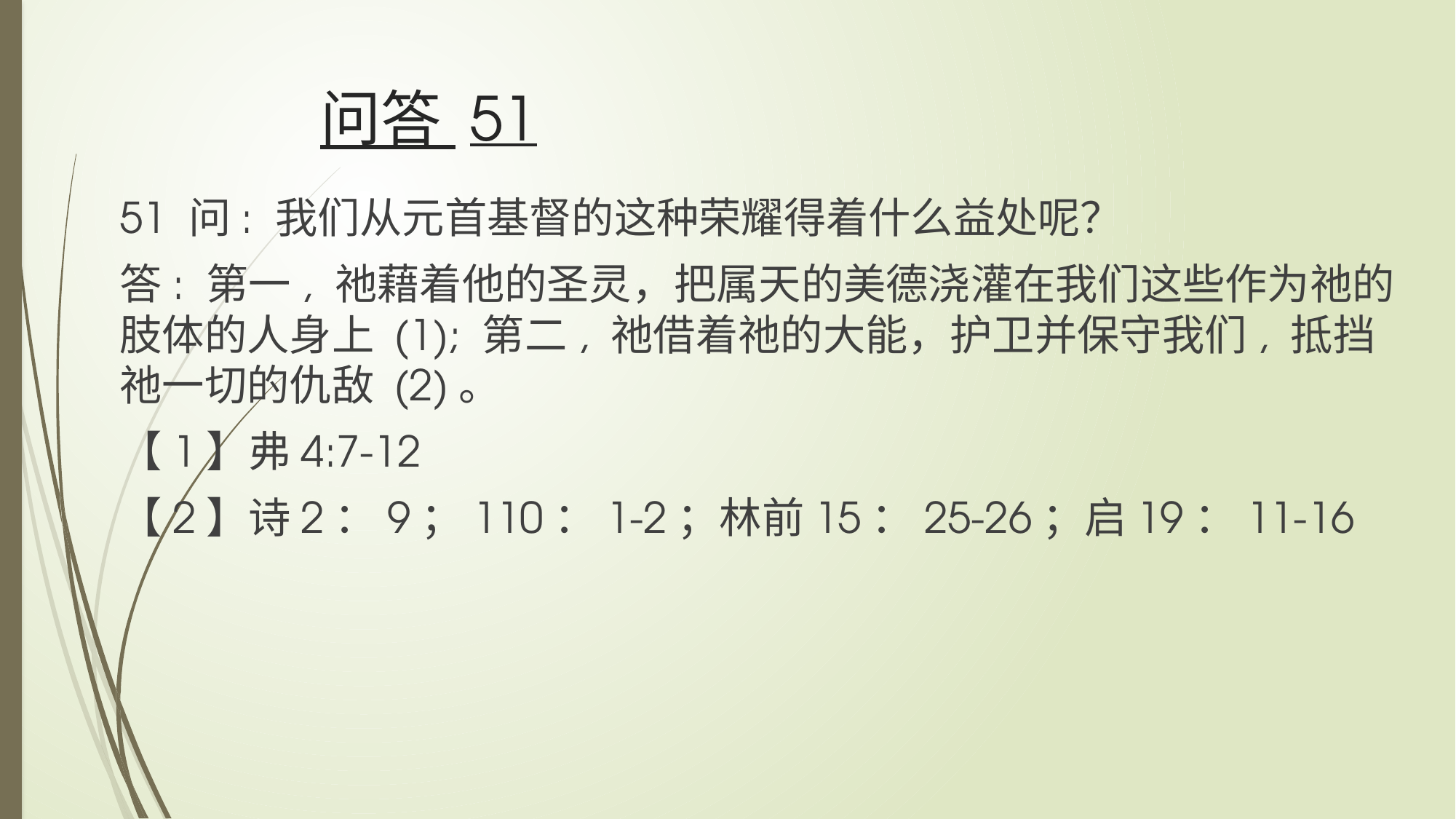

# 问答 51
51 问: 我们从元首基督的这种荣耀得着什么益处呢？
答: 第一, 祂藉着他的圣灵，把属天的美德浇灌在我们这些作为祂的肢体的人身上 (1); 第二, 祂借着祂的大能，护卫并保守我们, 抵挡祂一切的仇敌 (2)。
【1】弗4:7-12
【2】诗2：9；110：1-2；林前15：25-26；启19：11-16